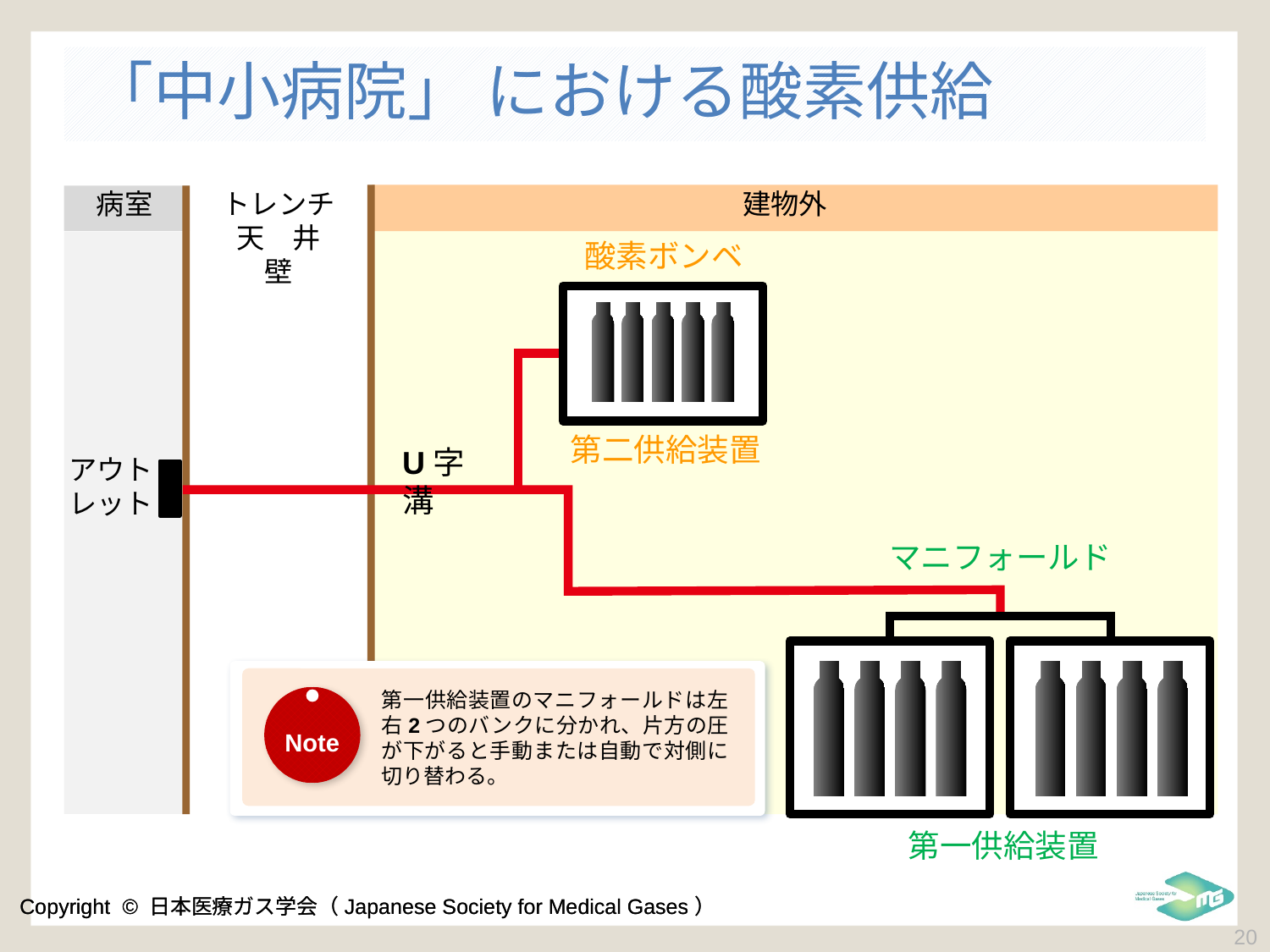

# 「中小病院」 における酸素供給
病室
トレンチ
天　井
壁
建物外

酸素ボンベ

第二供給装置

U字溝
アウトレット

マニフォールド

第一供給装置のマニフォールドは左右2つのバンクに分かれ、片方の圧が下がると手動または自動で対側に切り替わる。

Note
第一供給装置
 20